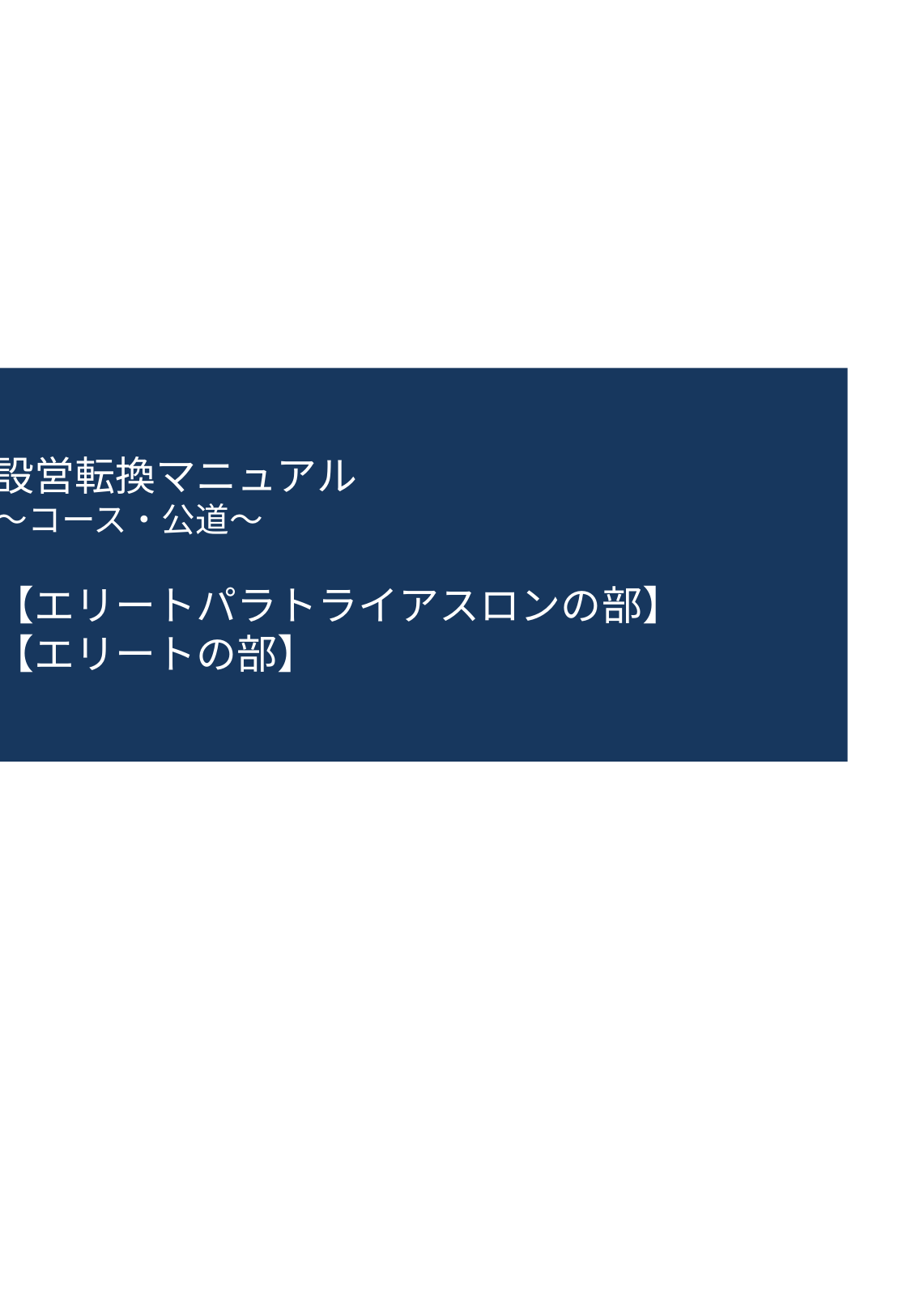

設営転換マニュアル
～コース・公道～

【エリートパラトライアスロンの部】
【エリートの部】